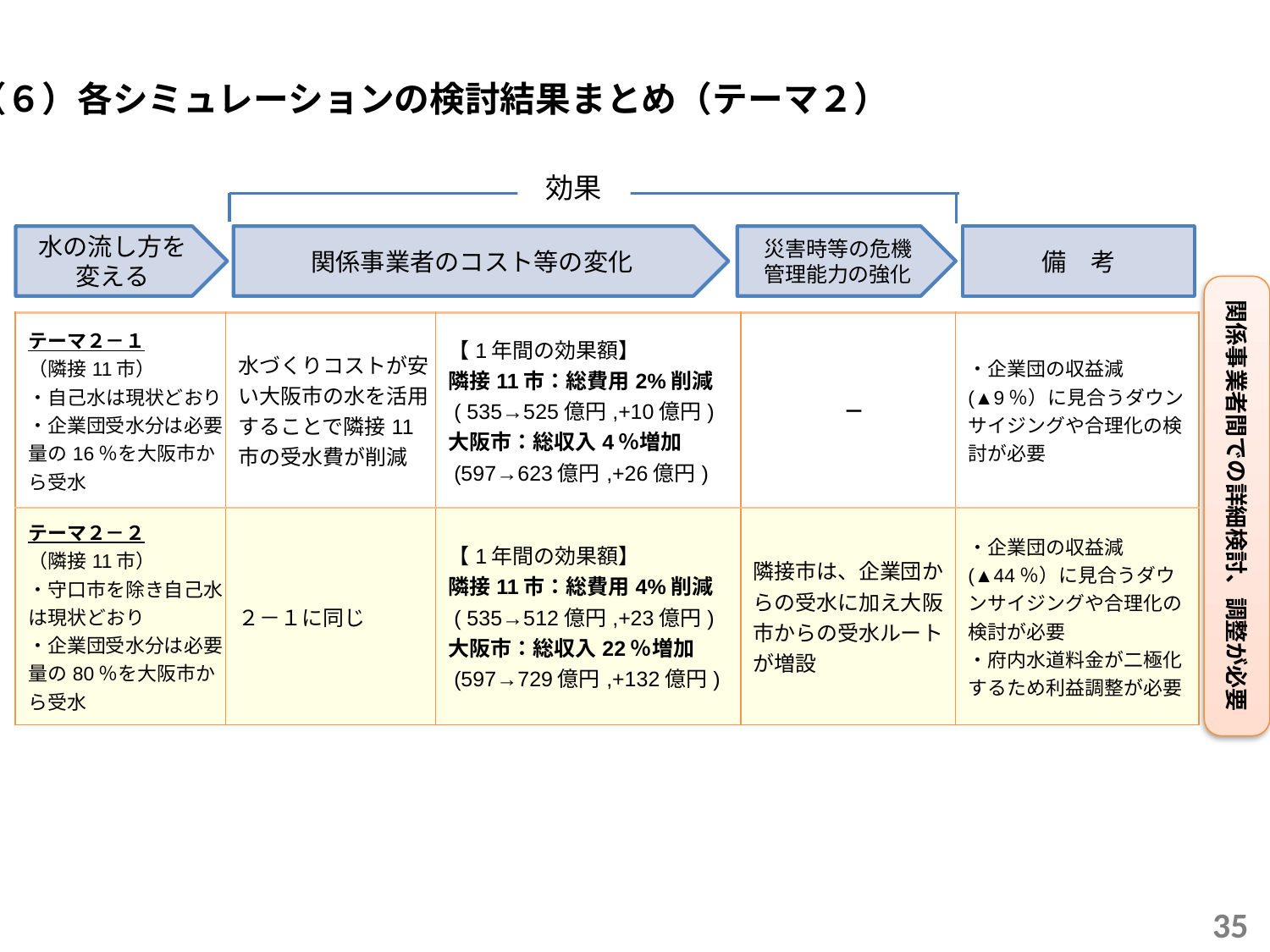

（６）各シミュレーションの検討結果まとめ（テーマ２）
効果
|  |  |  |  |  |
| --- | --- | --- | --- | --- |
| テーマ２－１ （隣接11市） ・自己水は現状どおり ・企業団受水分は必要量の16％を大阪市から受水 | 水づくりコストが安い大阪市の水を活用することで隣接11市の受水費が削減 | 【1年間の効果額】 隣接11市：総費用2%削減 ( 535→525億円,+10億円) 大阪市：総収入4％増加 (597→623億円,+26億円) | － | ・企業団の収益減(▲9％）に見合うダウンサイジングや合理化の検討が必要 |
| テーマ２－２ （隣接11市） ・守口市を除き自己水は現状どおり ・企業団受水分は必要量の80％を大阪市から受水 | ２－１に同じ | 【1年間の効果額】 隣接11市：総費用4%削減 ( 535→512億円,+23億円) 大阪市：総収入22％増加 (597→729億円,+132億円) | 隣接市は、企業団からの受水に加え大阪市からの受水ルートが増設 | ・企業団の収益減(▲44％）に見合うダウンサイジングや合理化の検討が必要 ・府内水道料金が二極化するため利益調整が必要 |
水の流し方を
変える
関係事業者のコスト等の変化
災害時等の危機
管理能力の強化
備　考
関係事業者間での詳細検討、調整が必要
35